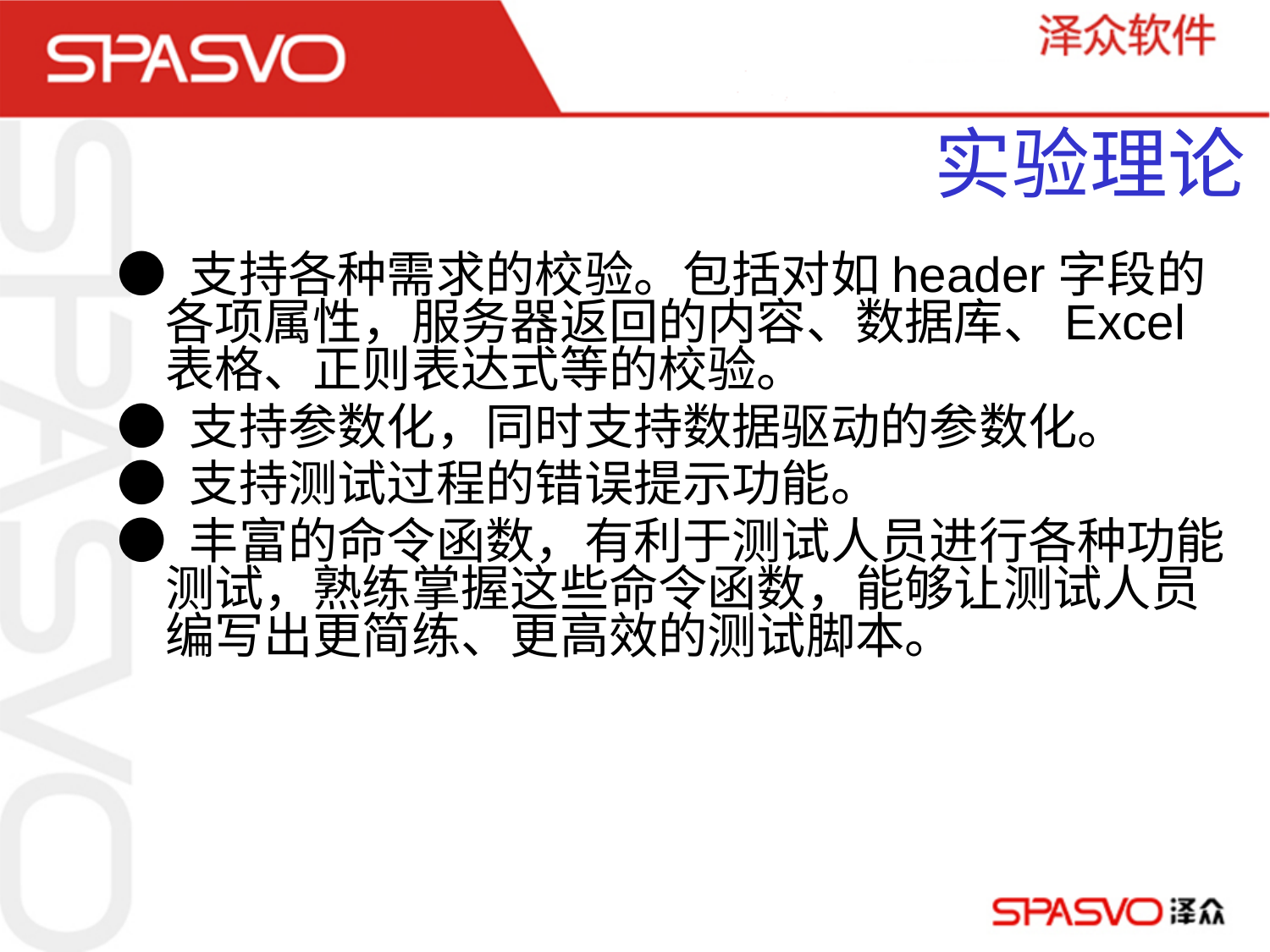

# 实验理论

● 支持各种需求的校验。包括对如header字段的各项属性，服务器返回的内容、数据库、Excel表格、正则表达式等的校验。
● 支持参数化，同时支持数据驱动的参数化。
● 支持测试过程的错误提示功能。
● 丰富的命令函数，有利于测试人员进行各种功能测试，熟练掌握这些命令函数，能够让测试人员编写出更简练、更高效的测试脚本。